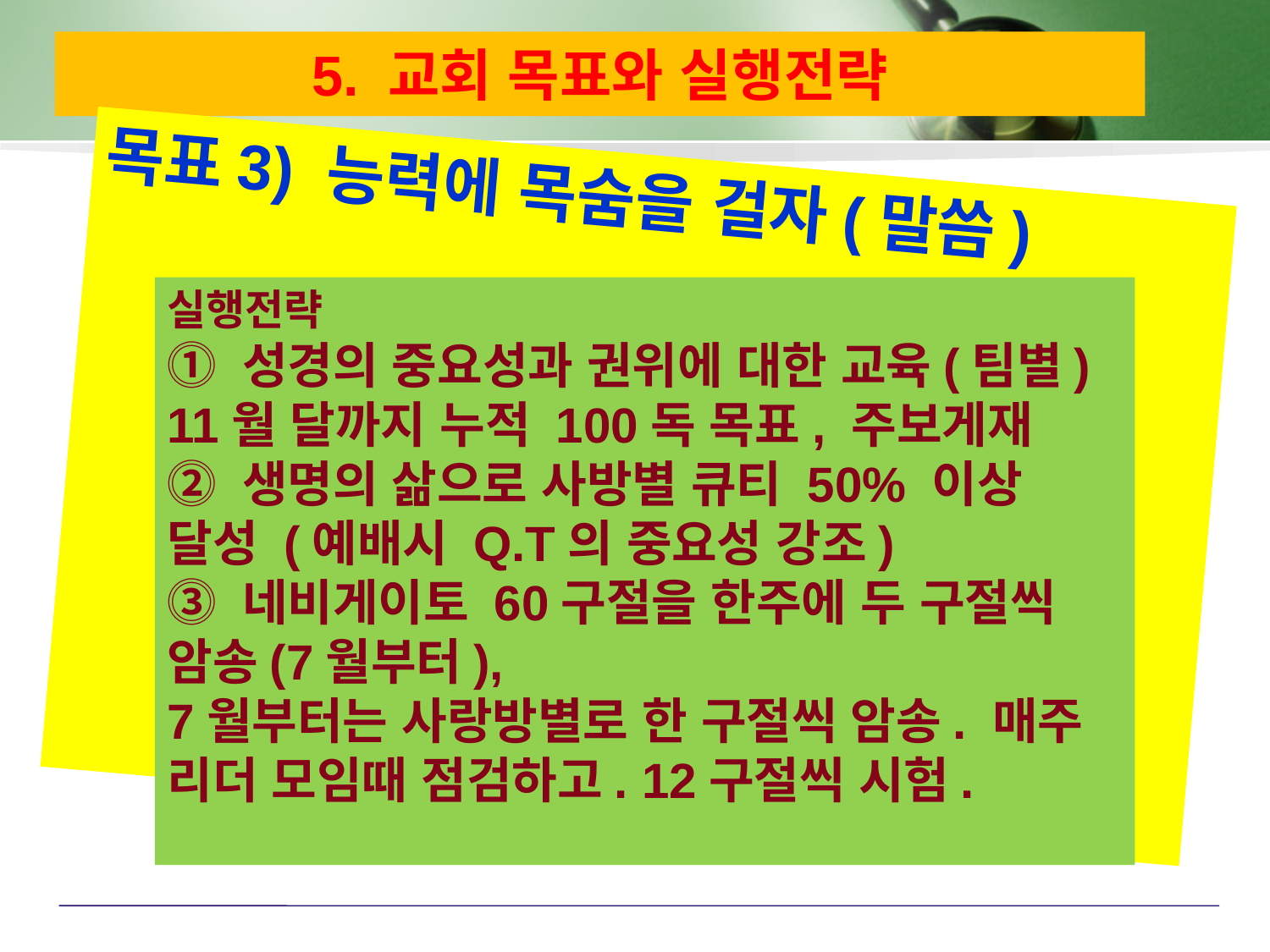

# 5. 교회 목표와 실행전략
목표3) 능력에 목숨을 걸자(말씀)

실행전략
⓵ 성경의 중요성과 권위에 대한 교육(팀별) 11월 달까지 누적 100독 목표, 주보게재
⓶ 생명의 삶으로 사방별 큐티 50% 이상 달성 (예배시 Q.T의 중요성 강조)
⓷ 네비게이토 60구절을 한주에 두 구절씩 암송(7월부터),
7월부터는 사랑방별로 한 구절씩 암송. 매주 리더 모임때 점검하고. 12구절씩 시험.